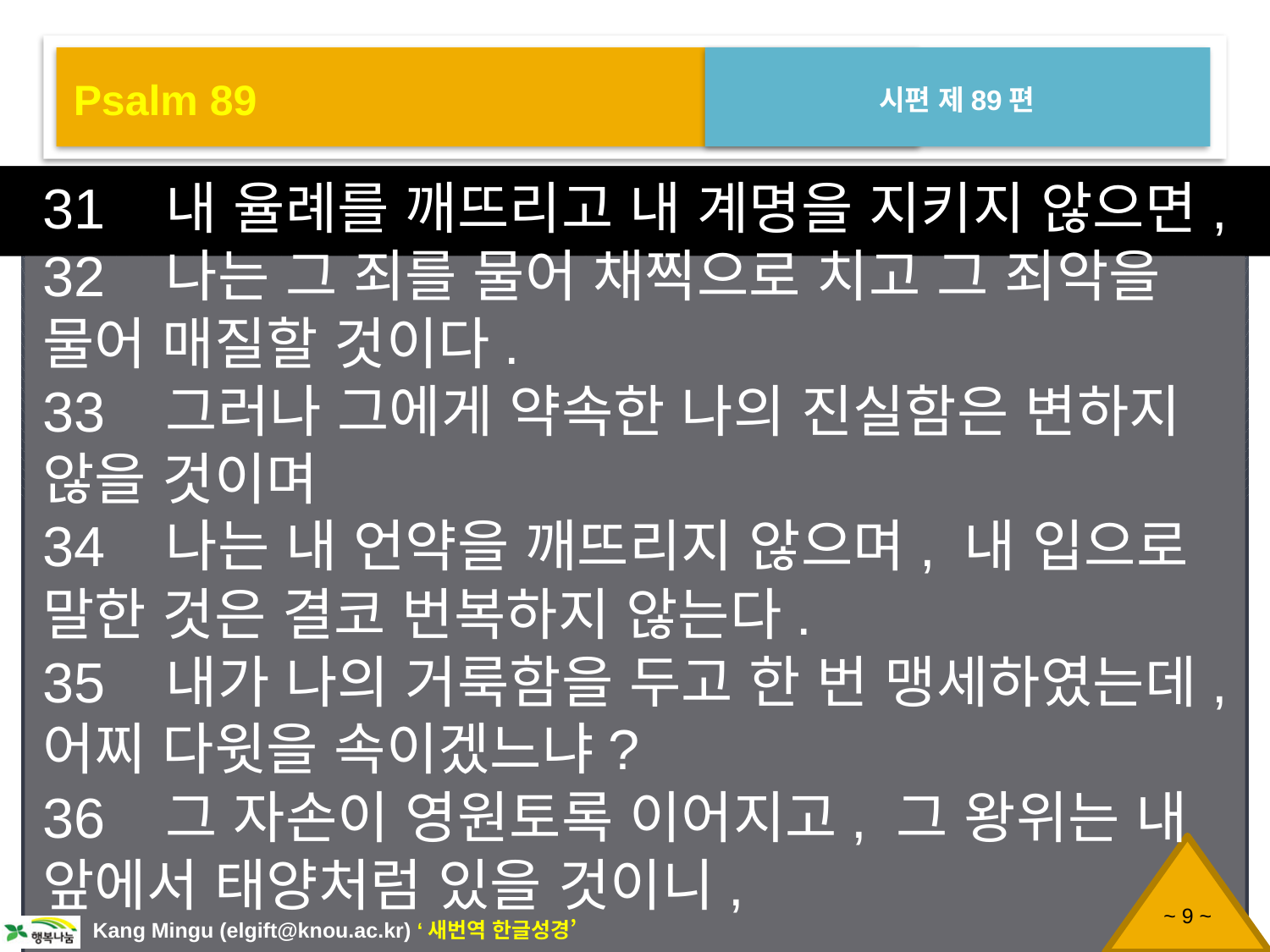

Psalm 89
시편 제89편
31   내 율례를 깨뜨리고 내 계명을 지키지 않으면,
32   나는 그 죄를 물어 채찍으로 치고 그 죄악을 물어 매질할 것이다.
33   그러나 그에게 약속한 나의 진실함은 변하지 않을 것이며
34   나는 내 언약을 깨뜨리지 않으며, 내 입으로 말한 것은 결코 번복하지 않는다.
35   내가 나의 거룩함을 두고 한 번 맹세하였는데, 어찌 다윗을 속이겠느냐?
36   그 자손이 영원토록 이어지고, 그 왕위는 내 앞에서 태양처럼 있을 것이니,